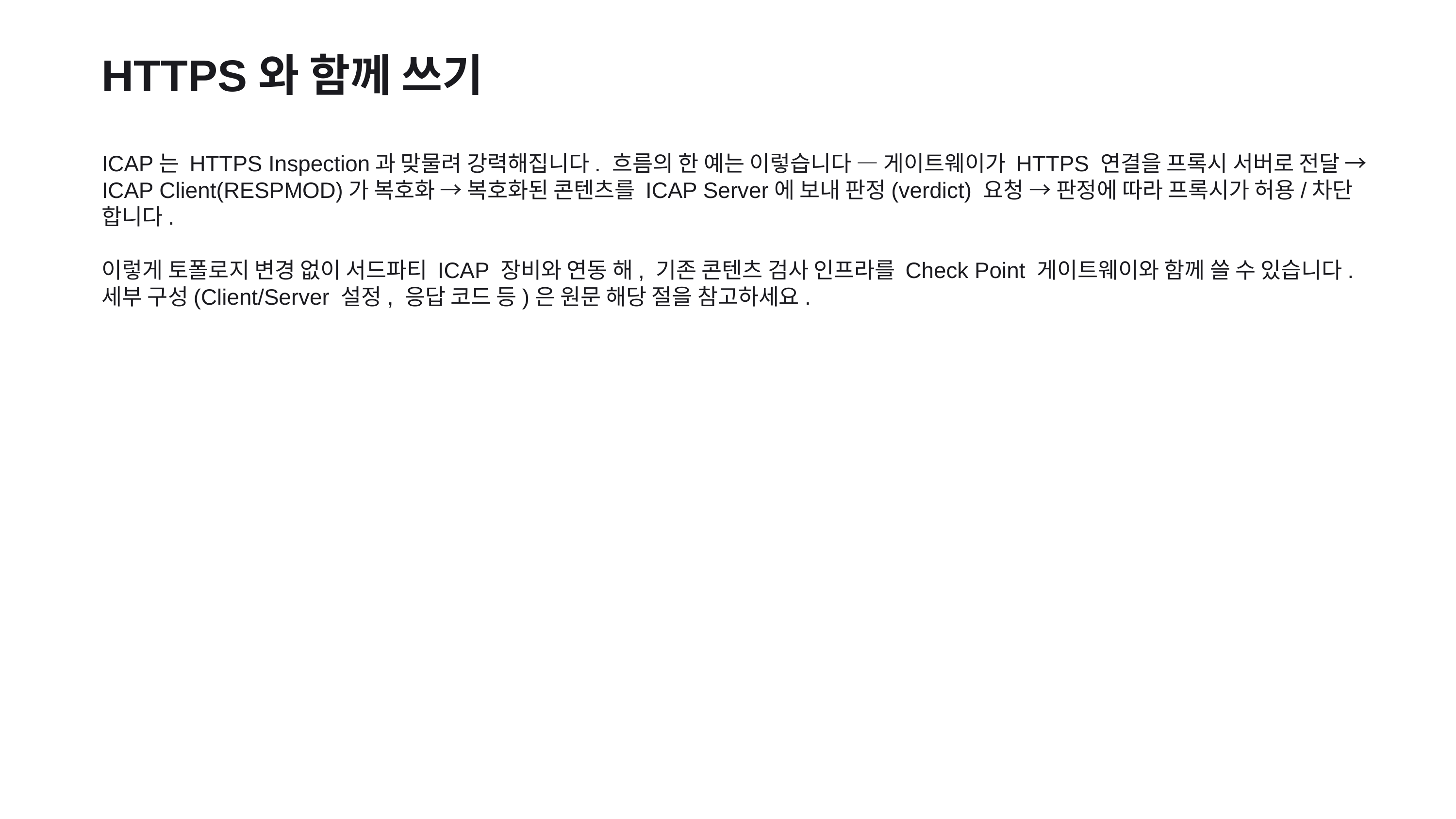

HTTPS와 함께 쓰기
ICAP는 HTTPS Inspection과 맞물려 강력해집니다. 흐름의 한 예는 이렇습니다 — 게이트웨이가 HTTPS 연결을 프록시 서버로 전달 → ICAP Client(RESPMOD)가 복호화 → 복호화된 콘텐츠를 ICAP Server에 보내 판정(verdict) 요청 → 판정에 따라 프록시가 허용/차단 합니다.

이렇게 토폴로지 변경 없이 서드파티 ICAP 장비와 연동 해, 기존 콘텐츠 검사 인프라를 Check Point 게이트웨이와 함께 쓸 수 있습니다. 세부 구성(Client/Server 설정, 응답 코드 등)은 원문 해당 절을 참고하세요.